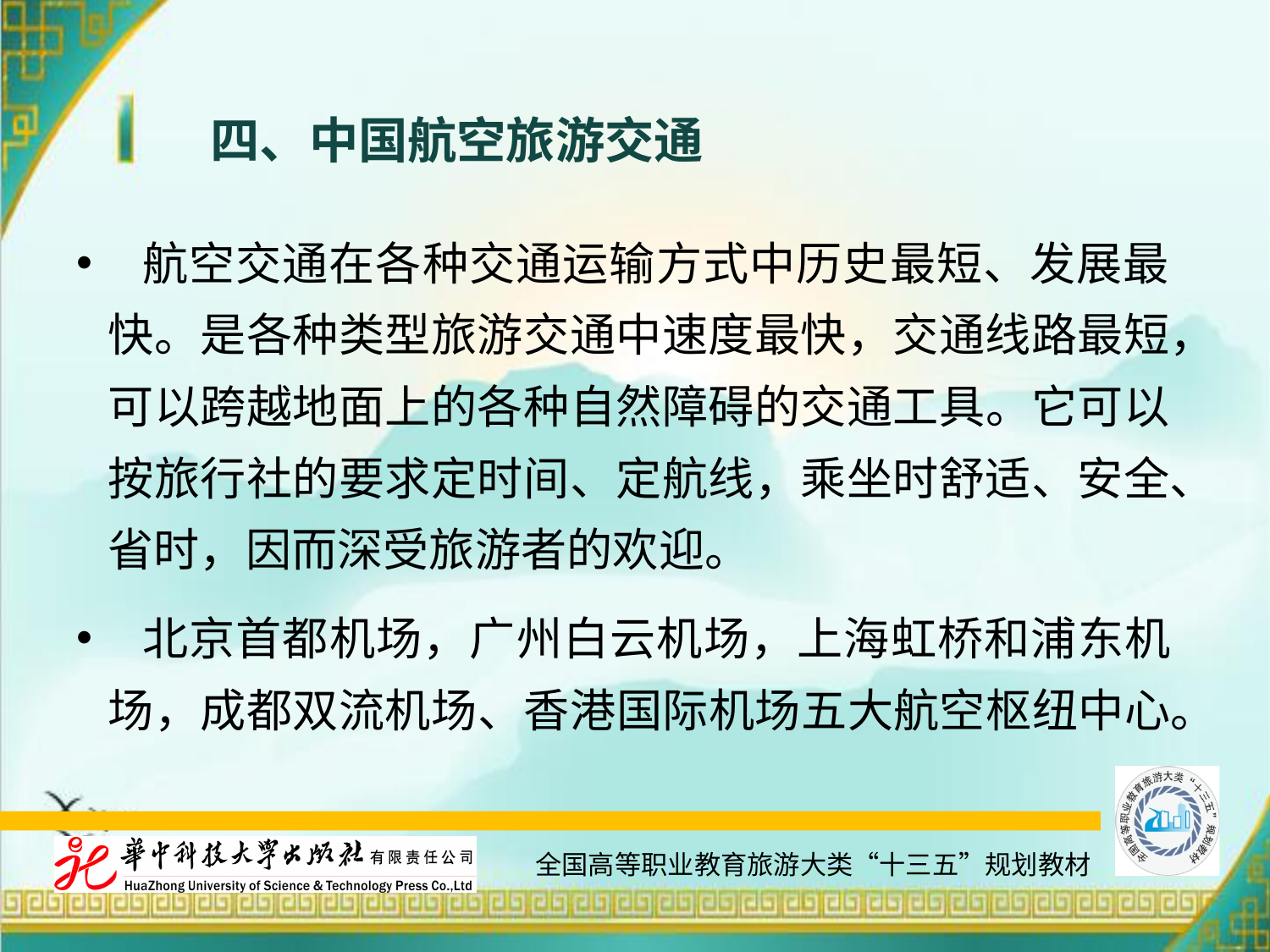

# 四、中国航空旅游交通
  航空交通在各种交通运输方式中历史最短、发展最快。是各种类型旅游交通中速度最快，交通线路最短，可以跨越地面上的各种自然障碍的交通工具。它可以按旅行社的要求定时间、定航线，乘坐时舒适、安全、省时，因而深受旅游者的欢迎。
  北京首都机场，广州白云机场，上海虹桥和浦东机场，成都双流机场、香港国际机场五大航空枢纽中心。